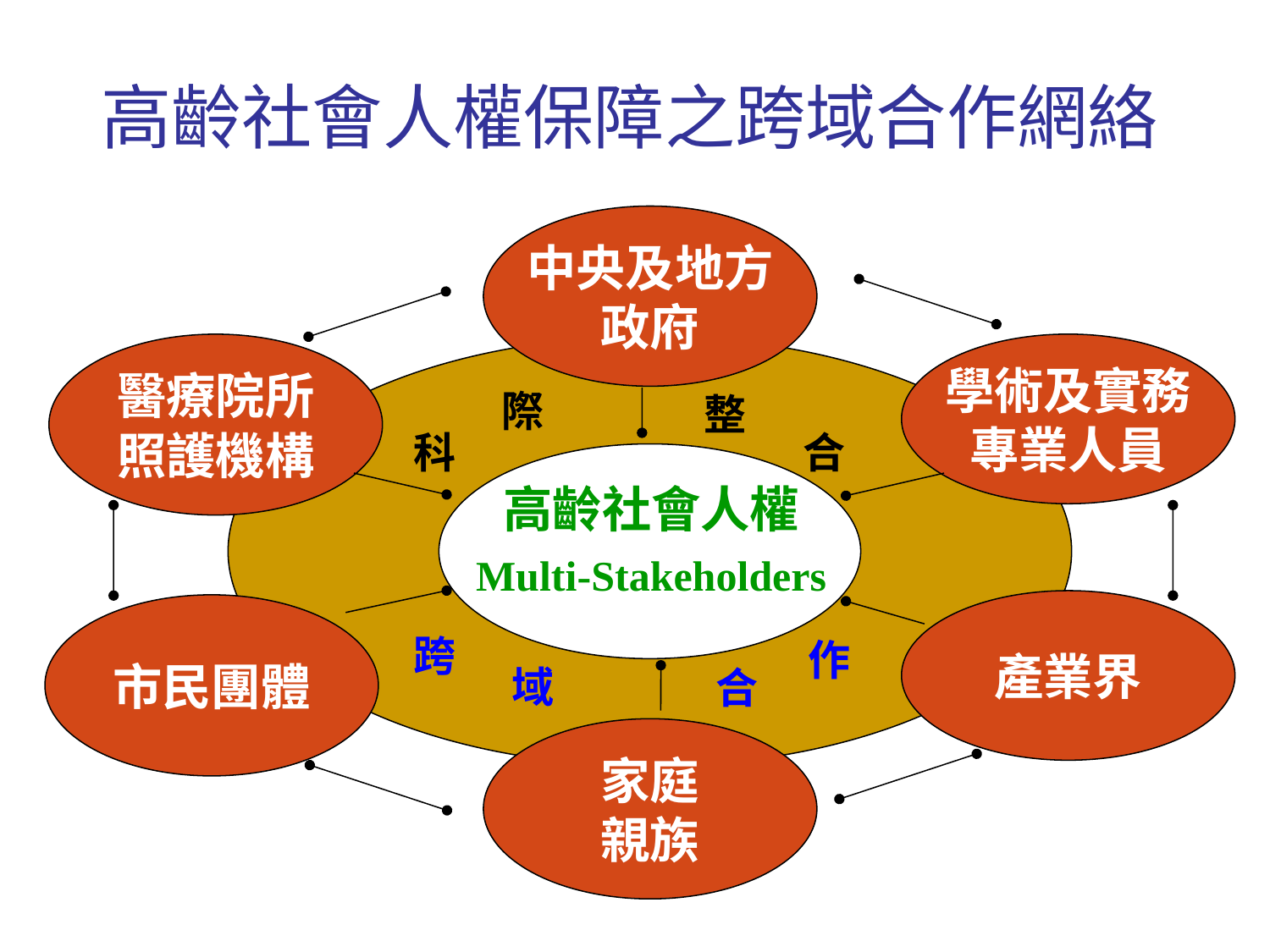

# 高齡社會人權保障之跨域合作網絡
中央及地方
政府

醫療院所
照護機構

學術及實務
專業人員

際
整

科
合

高齡社會人權
Multi-Stakeholders

產業界

市民團體

跨
作
域
合

家庭
親族